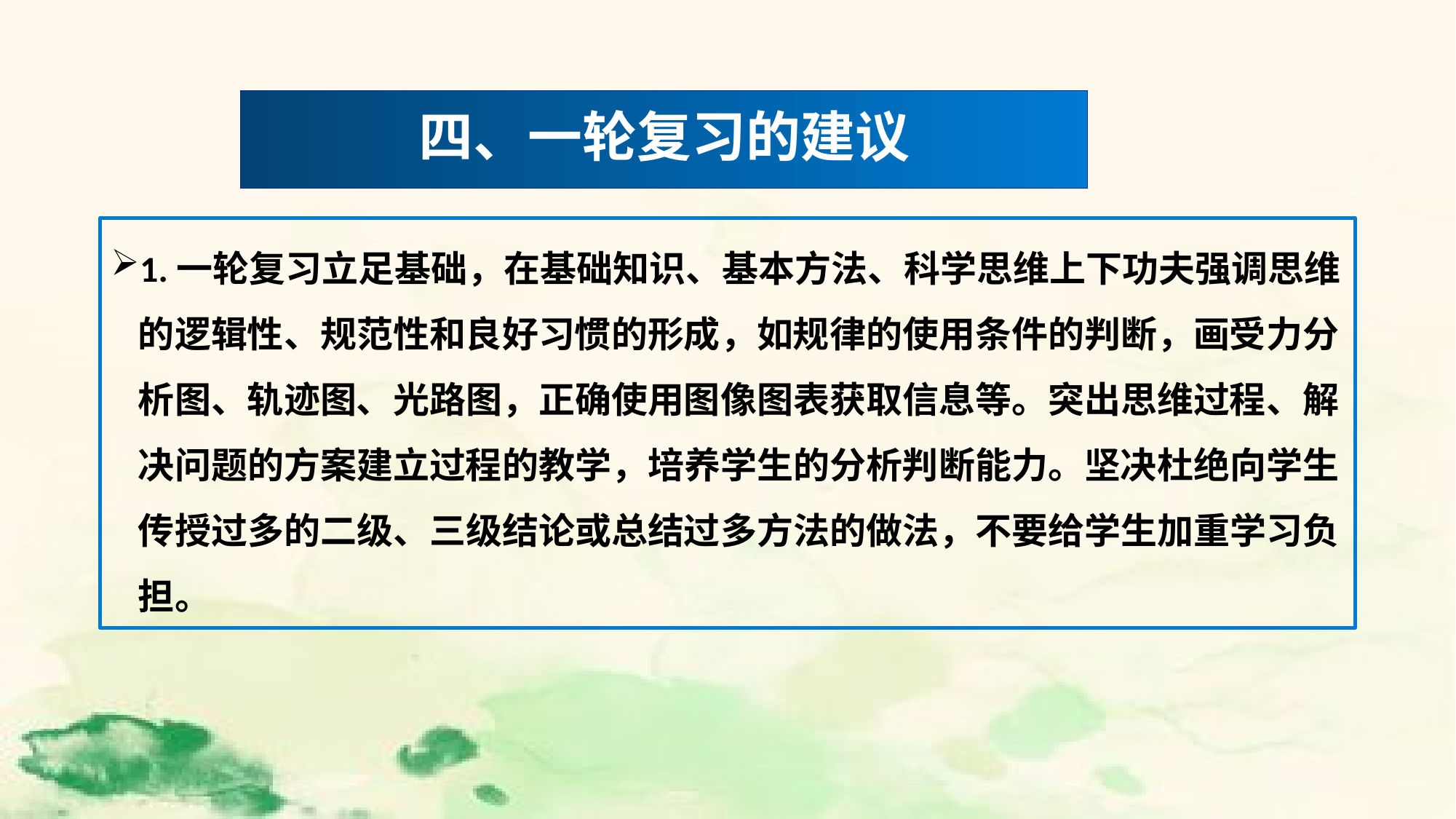

#
四、一轮复习的建议
1.一轮复习立足基础，在基础知识、基本方法、科学思维上下功夫强调思维的逻辑性、规范性和良好习惯的形成，如规律的使用条件的判断，画受力分析图、轨迹图、光路图，正确使用图像图表获取信息等。突出思维过程、解决问题的方案建立过程的教学，培养学生的分析判断能力。坚决杜绝向学生传授过多的二级、三级结论或总结过多方法的做法，不要给学生加重学习负担。